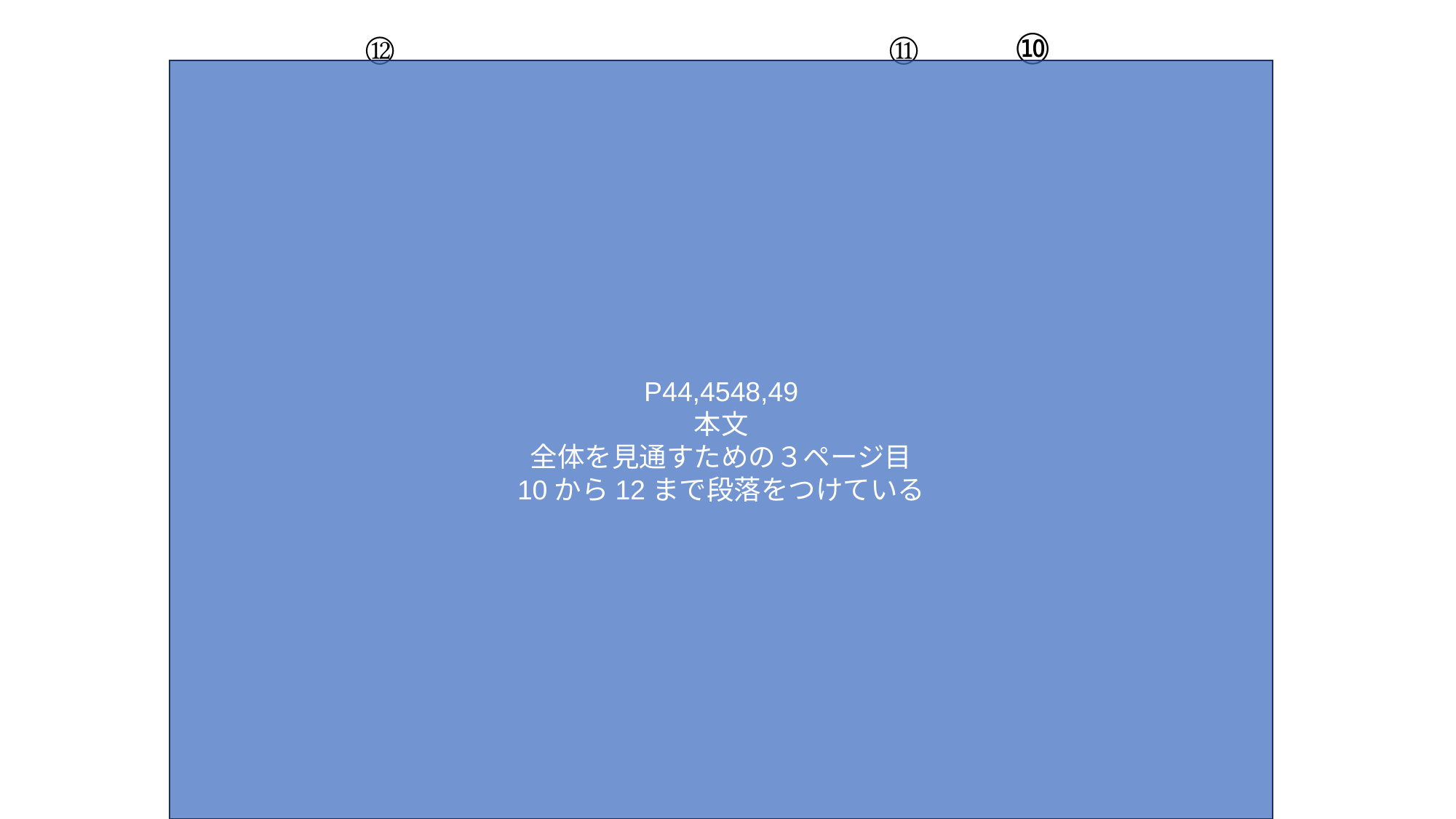

⑫
⑪
⑩
P44,4548,49
本文
全体を見通すための３ページ目
10から12まで段落をつけている